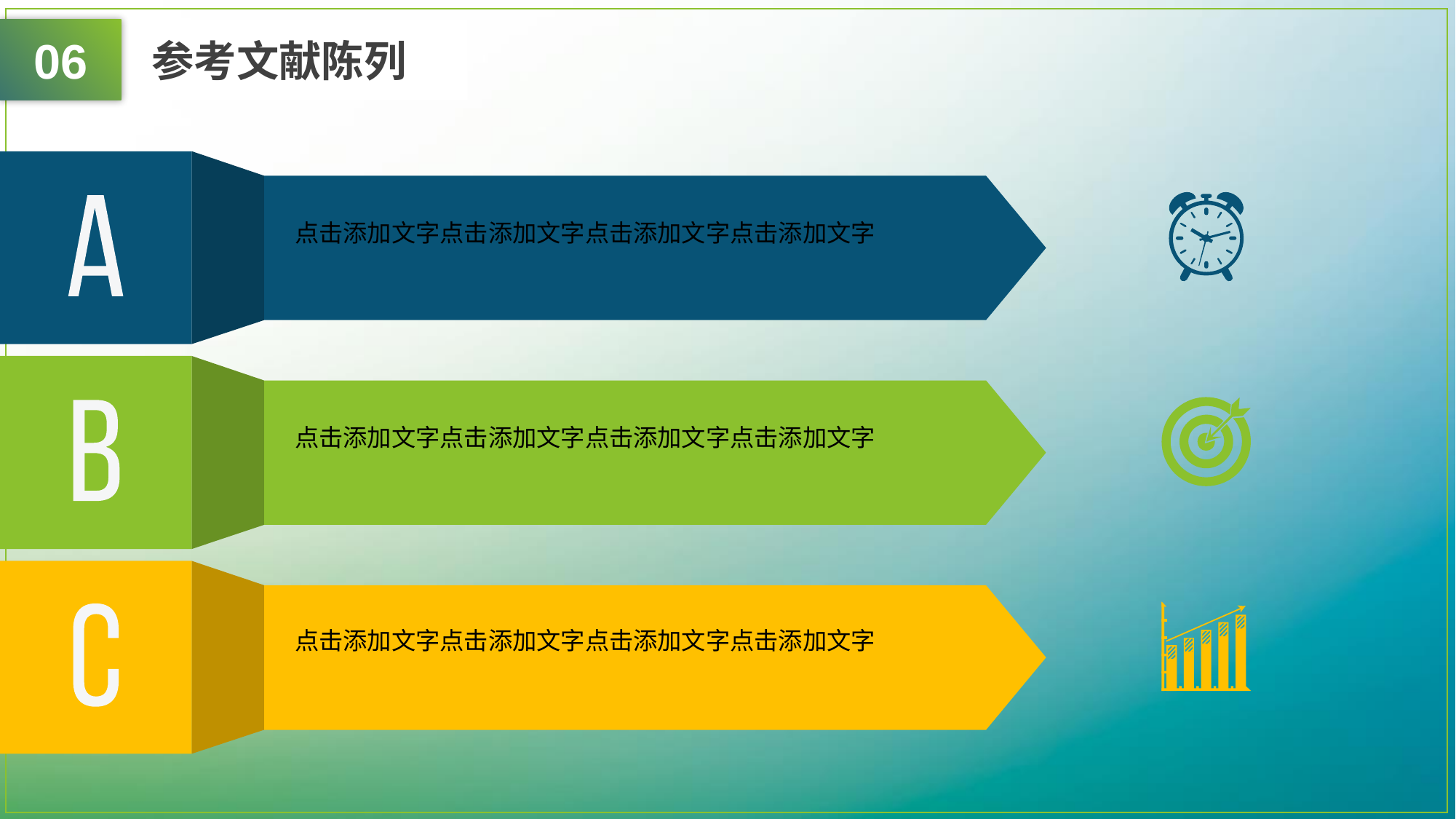

06
 参考文献陈列

点击添加文字点击添加文字点击添加文字点击添加文字

点击添加文字点击添加文字点击添加文字点击添加文字

点击添加文字点击添加文字点击添加文字点击添加文字